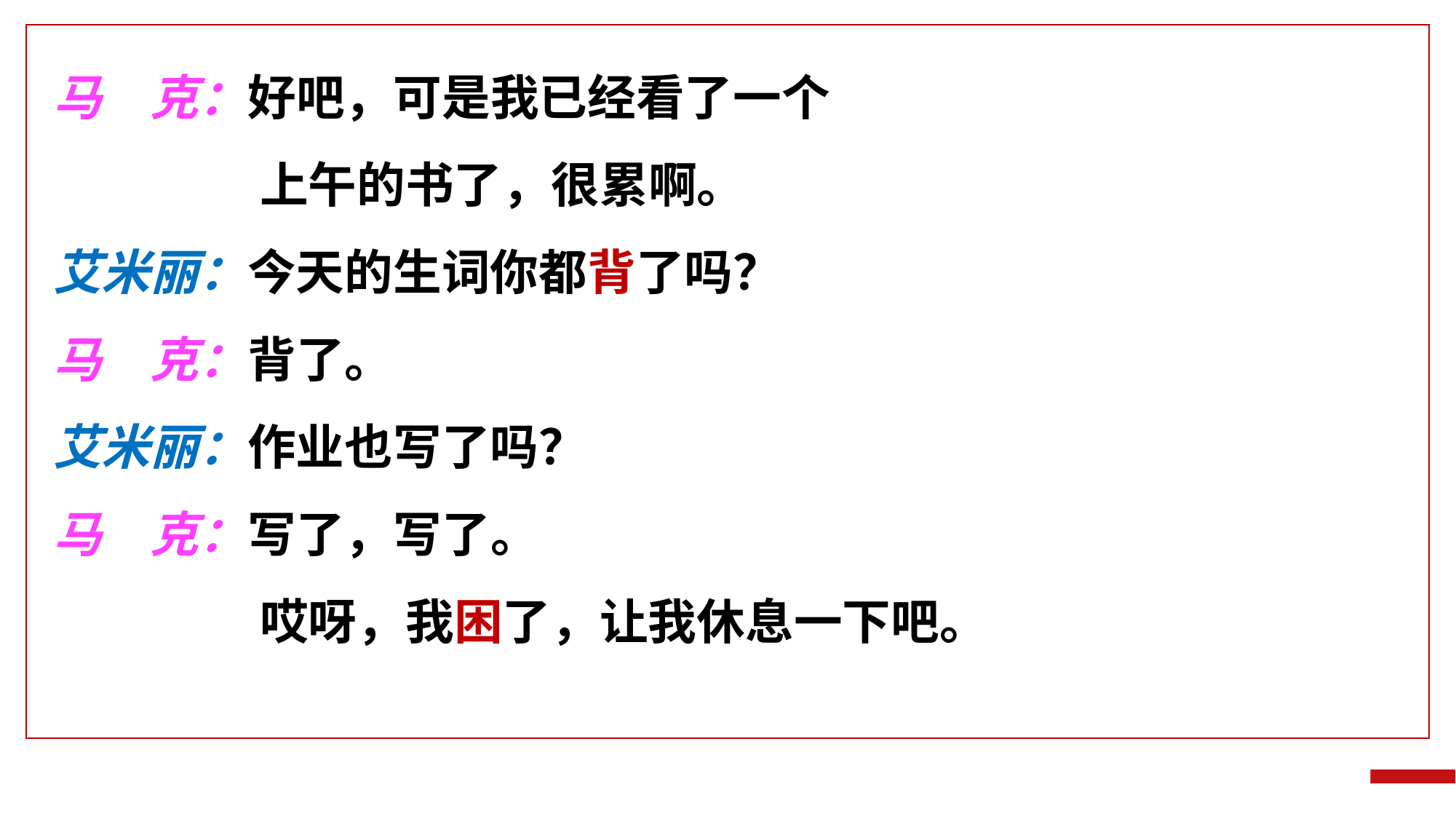

马  克：好吧，可是我已经看了一个
        上午的书了，很累啊。
艾米丽：今天的生词你都背了吗？
马  克：背了。
艾米丽：作业也写了吗？
马  克：写了，写了。
        哎呀，我困了，让我休息一下吧。